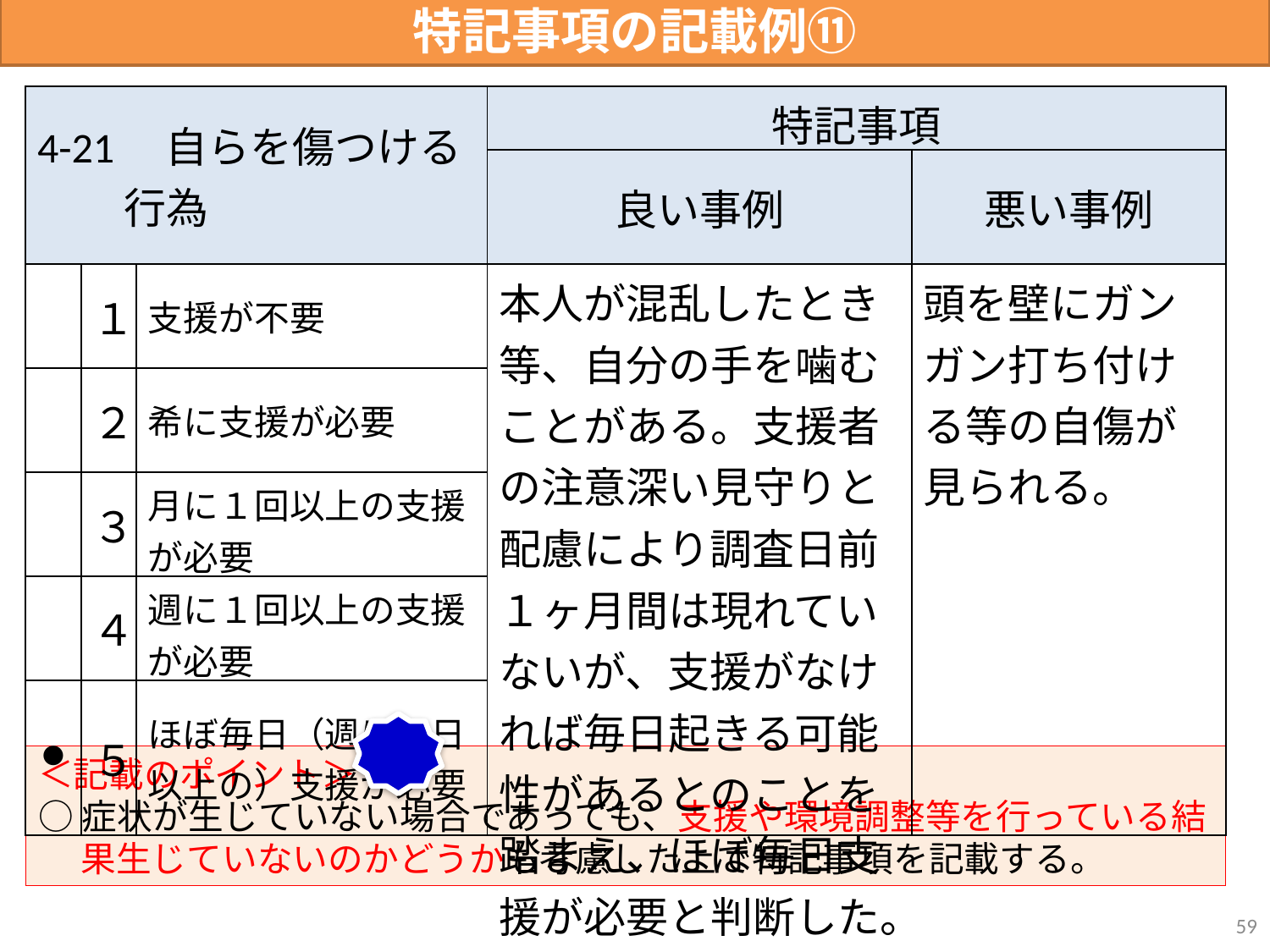

特記事項の記載例⑪
| 4-21　自らを傷つける行為 |  |  | 特記事項 |  |
| --- | --- | --- | --- | --- |
|  |  |  | 良い事例 | 悪い事例 |
|  | １ | 支援が不要 | 本人が混乱したとき等、自分の手を噛むことがある。支援者の注意深い見守りと配慮により調査日前１ヶ月間は現れていないが、支援がなければ毎日起きる可能性があるとのことを踏まえ、ほぼ毎日支援が必要と判断した。 | 頭を壁にガンガン打ち付ける等の自傷が見られる。 |
|  | ２ | 希に支援が必要 |  |  |
|  | ３ | 月に１回以上の支援が必要 |  |  |
|  | ４ | 週に１回以上の支援が必要 |  |  |
| ● | ５ | ほぼ毎日（週に５日以上の）支援が必要 |  |  |

＜記載のポイント＞
○症状が生じていない場合であっても、支援や環境調整等を行っている結果生じていないのかどうかも考慮した上で特記事項を記載する。
59